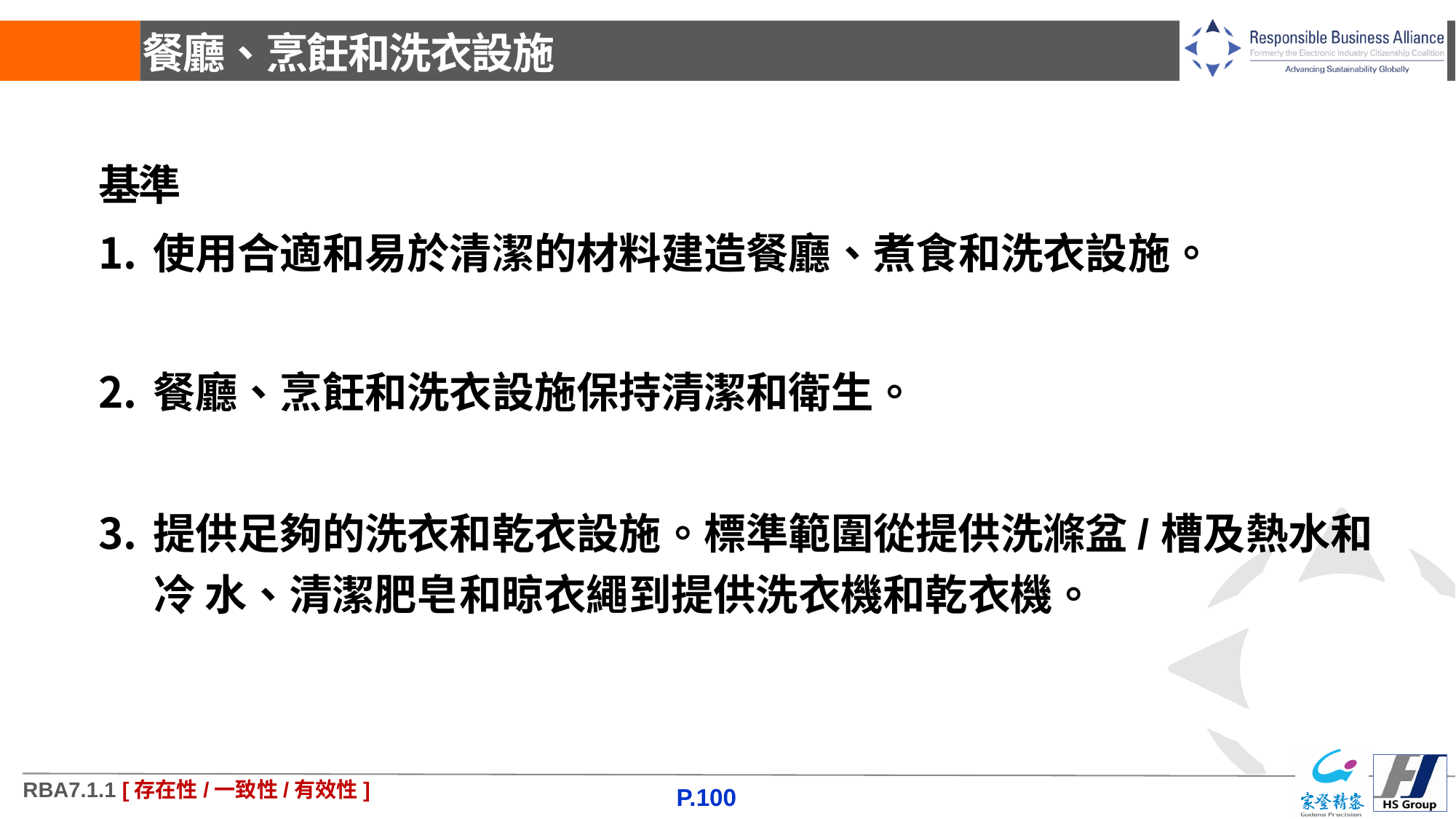

# 餐廳、烹飪和洗衣設施
基準
使用合適和易於清潔的材料建造餐廳、煮食和洗衣設施。

餐廳、烹飪和洗衣設施保持清潔和衛生。

提供足夠的洗衣和乾衣設施。標準範圍從提供洗滌盆/槽及熱水和冷 水、清潔肥皂和晾衣繩到提供洗衣機和乾衣機。